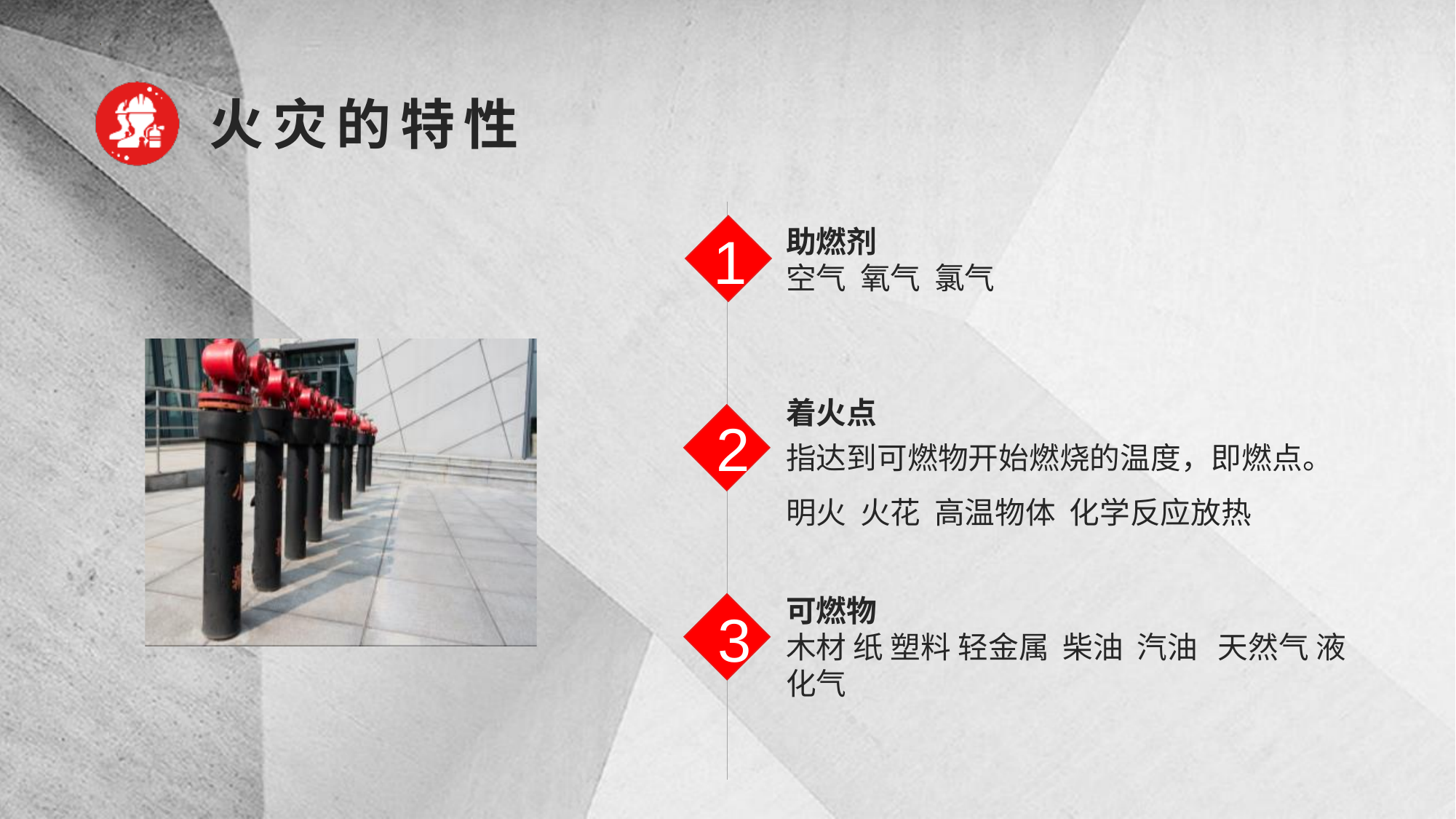

1
助燃剂
空气  氧气  氯气

着火点
指达到可燃物开始燃烧的温度，即燃点。
明火  火花  高温物体  化学反应放热

2
可燃物
木材 纸 塑料 轻金属  柴油  汽油   天然气 液化气

3